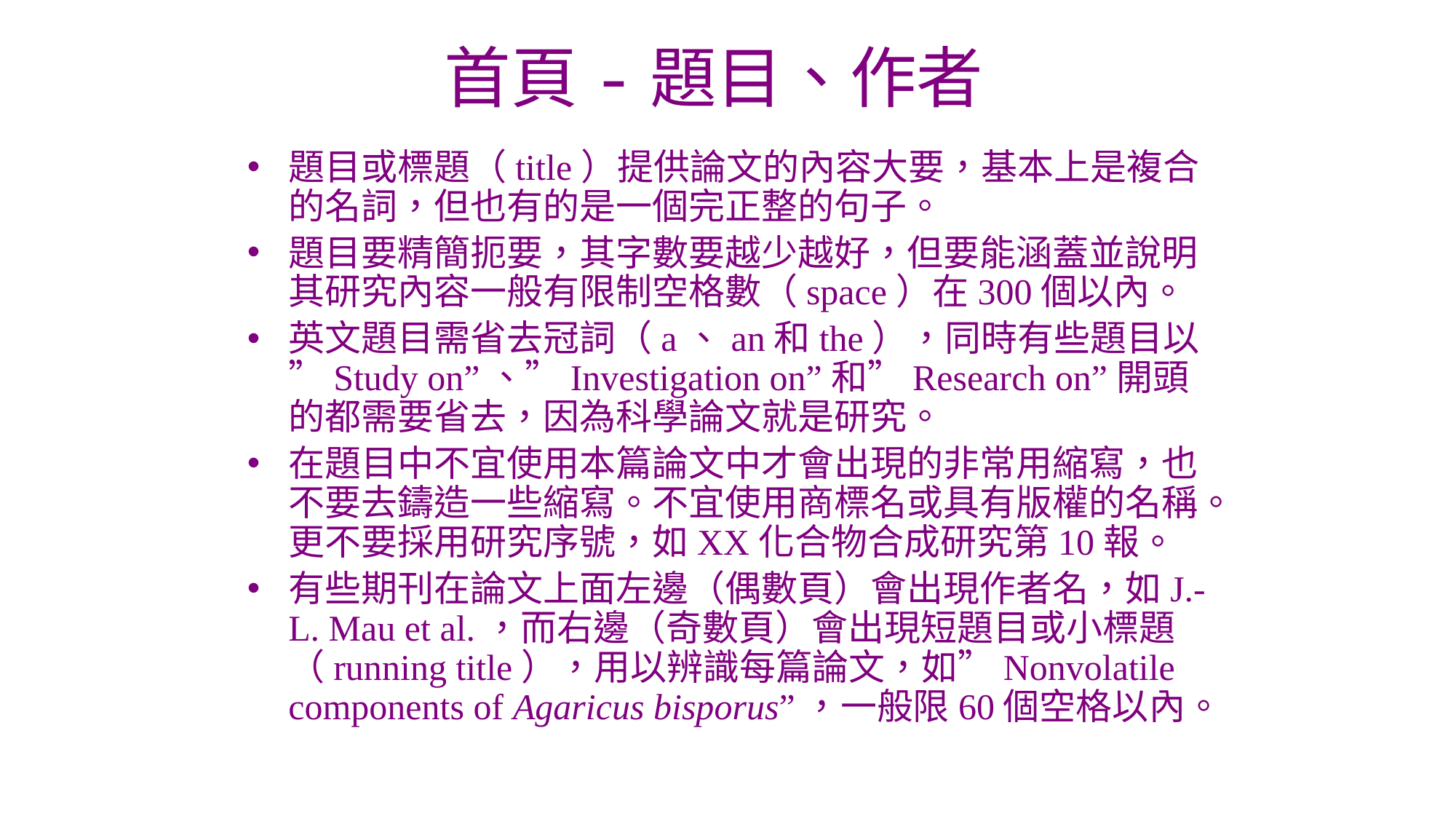

# 首頁-題目、作者
題目或標題（title）提供論文的內容大要，基本上是複合的名詞，但也有的是一個完正整的句子。
題目要精簡扼要，其字數要越少越好，但要能涵蓋並說明其研究內容一般有限制空格數（space）在300個以內。
英文題目需省去冠詞（a、an和the），同時有些題目以”Study on”、”Investigation on”和”Research on”開頭的都需要省去，因為科學論文就是研究。
在題目中不宜使用本篇論文中才會出現的非常用縮寫，也不要去鑄造一些縮寫。不宜使用商標名或具有版權的名稱。更不要採用研究序號，如XX化合物合成研究第10報。
有些期刊在論文上面左邊（偶數頁）會出現作者名，如J.-L. Mau et al.，而右邊（奇數頁）會出現短題目或小標題（running title），用以辨識每篇論文，如”Nonvolatile components of Agaricus bisporus”，一般限60個空格以內。